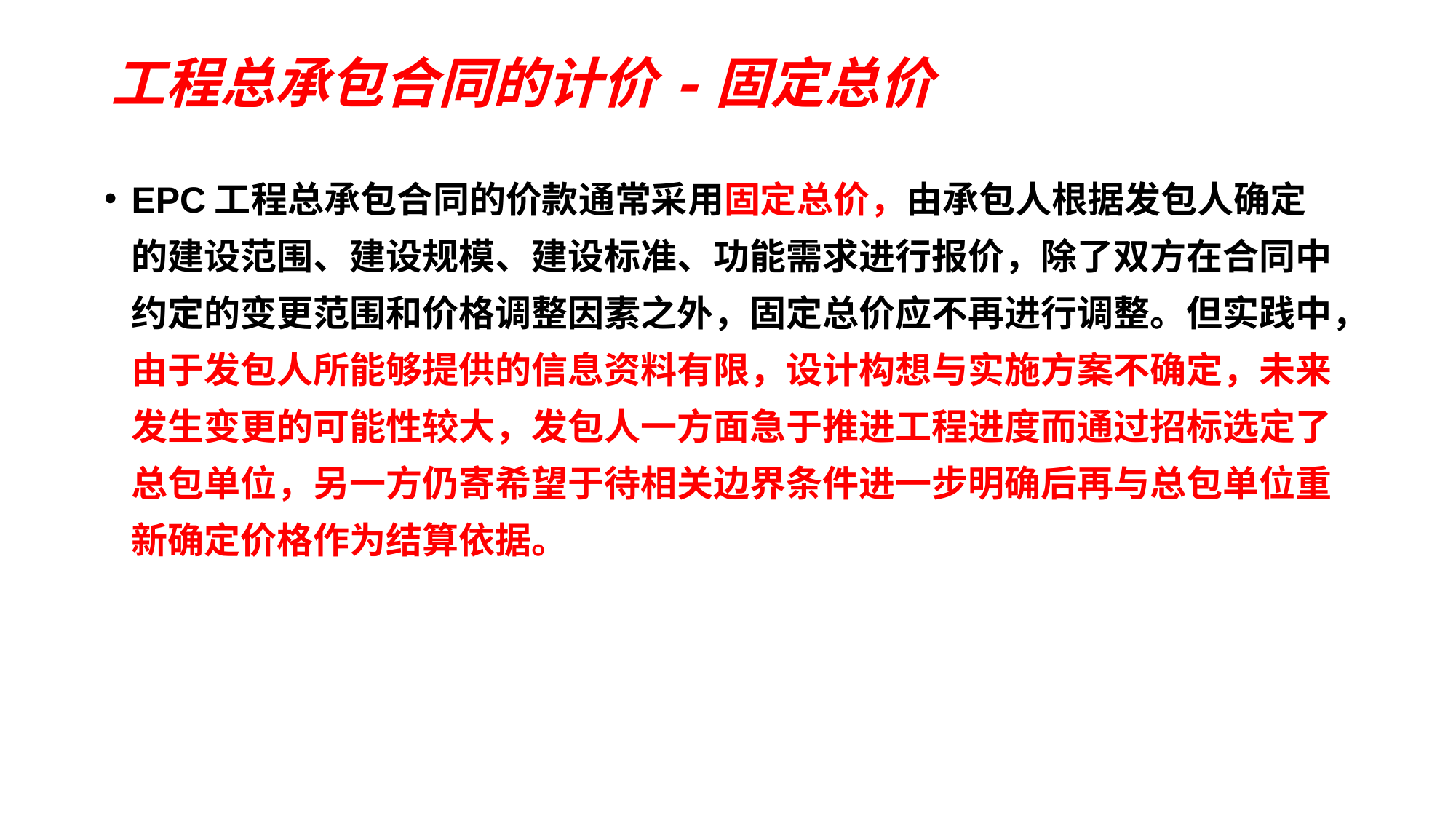

# 工程总承包合同的计价-固定总价
EPC工程总承包合同的价款通常采用固定总价，由承包人根据发包人确定的建设范围、建设规模、建设标准、功能需求进行报价，除了双方在合同中约定的变更范围和价格调整因素之外，固定总价应不再进行调整。但实践中，由于发包人所能够提供的信息资料有限，设计构想与实施方案不确定，未来发生变更的可能性较大，发包人一方面急于推进工程进度而通过招标选定了总包单位，另一方仍寄希望于待相关边界条件进一步明确后再与总包单位重新确定价格作为结算依据。